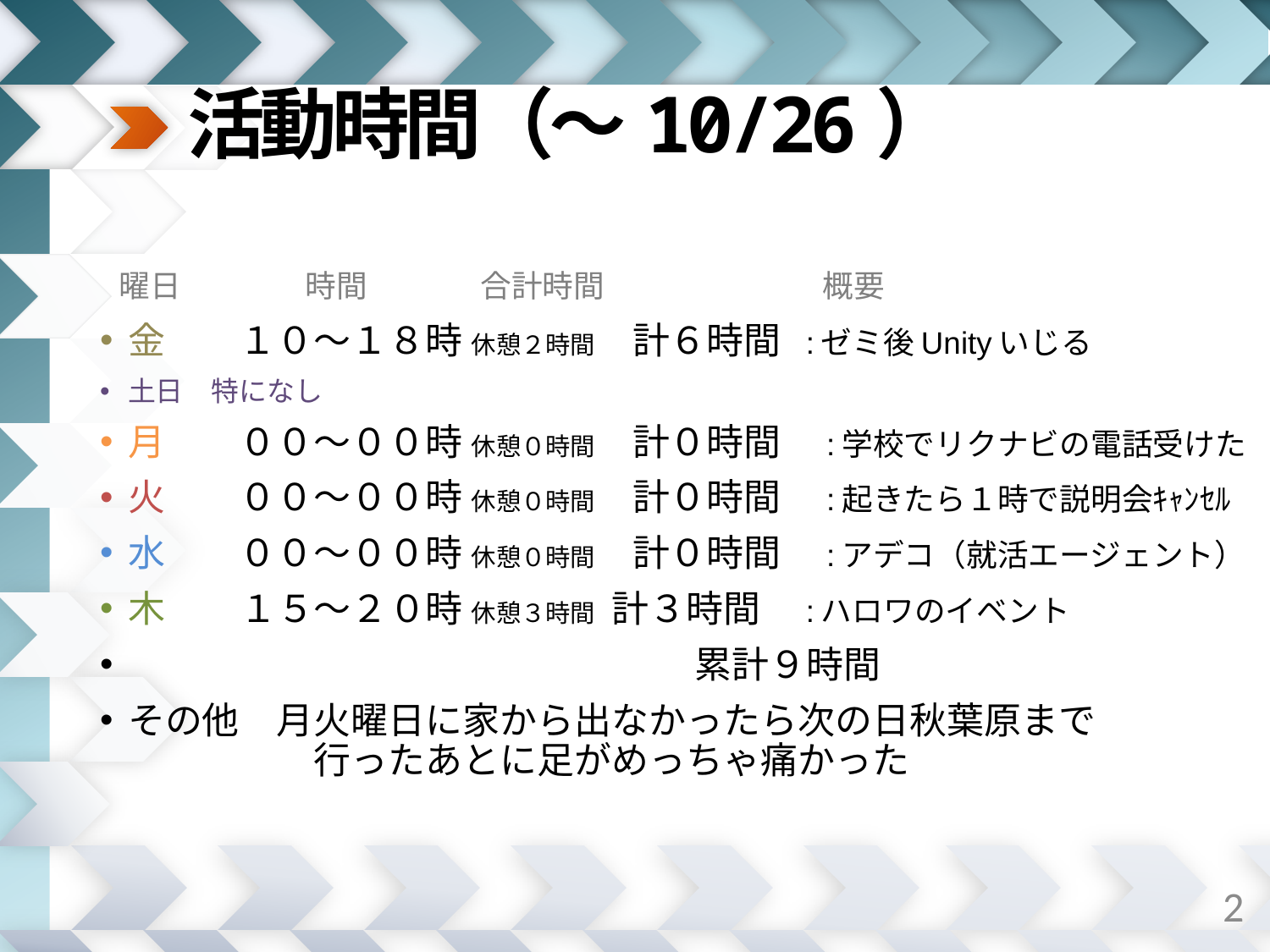

# 活動時間（～10/26）
 曜日　　　　時間	　  合計時間　　　　　　　概要
金　　１０～１８時 休憩２時間　計６時間  :ゼミ後Unityいじる
土日　特になし
月　　００～００時 休憩０時間　計０時間　:学校でリクナビの電話受けた
火　　００～００時 休憩０時間　計０時間　:起きたら１時で説明会ｷｬﾝｾﾙ
水　　００～００時 休憩０時間　計０時間　:アデコ（就活エージェント）
木　　１５～２０時 休憩３時間   計３時間　:ハロワのイベント
　　　　　　　　　　　　　　　 累計９時間
その他　月火曜日に家から出なかったら次の日秋葉原まで
　　　　　行ったあとに足がめっちゃ痛かった
2